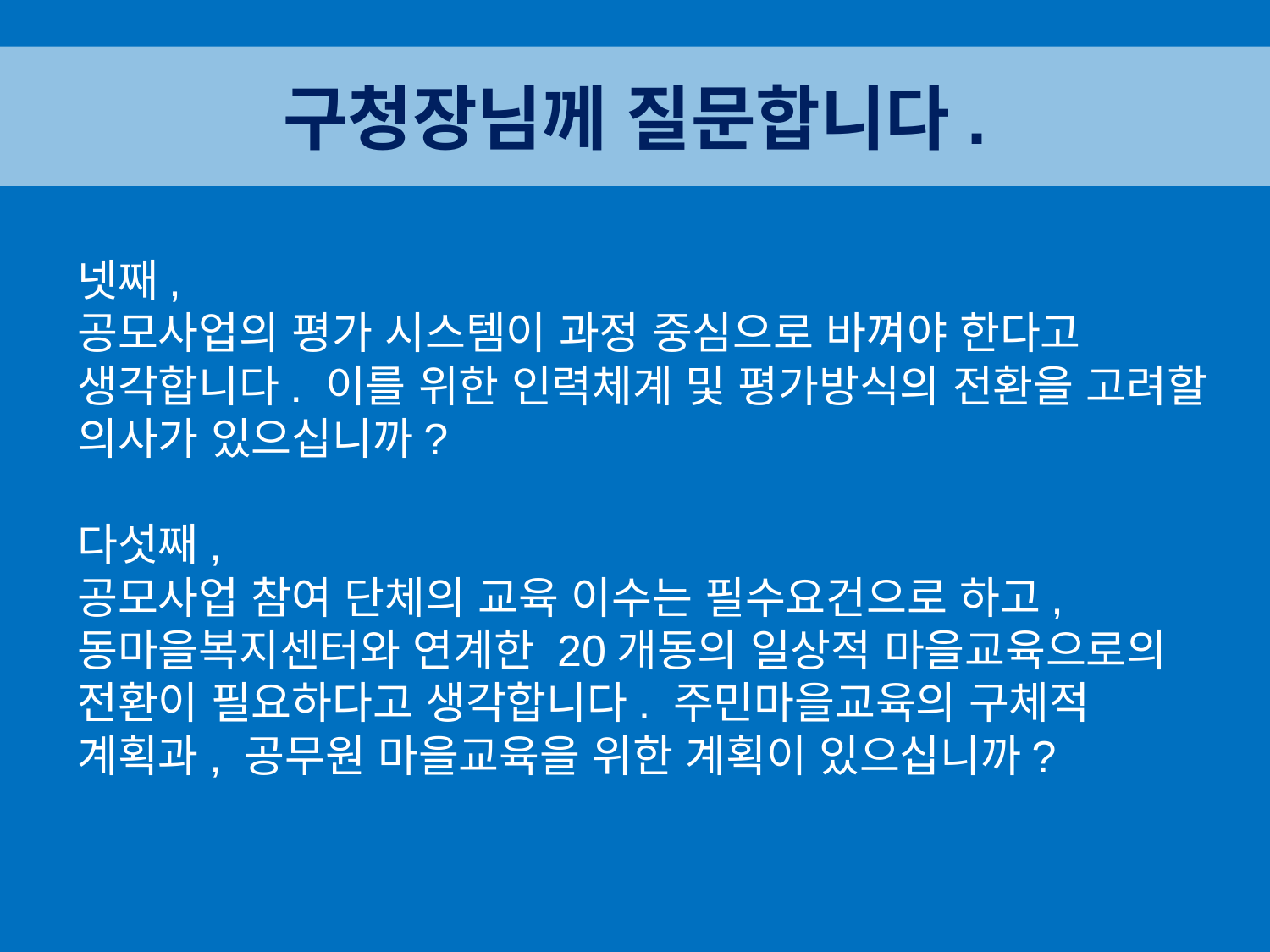

구청장님께 질문합니다.
넷째,
공모사업의 평가 시스템이 과정 중심으로 바껴야 한다고 생각합니다. 이를 위한 인력체계 및 평가방식의 전환을 고려할 의사가 있으십니까?

다섯째,
공모사업 참여 단체의 교육 이수는 필수요건으로 하고,
동마을복지센터와 연계한 20개동의 일상적 마을교육으로의 전환이 필요하다고 생각합니다. 주민마을교육의 구체적 계획과, 공무원 마을교육을 위한 계획이 있으십니까?